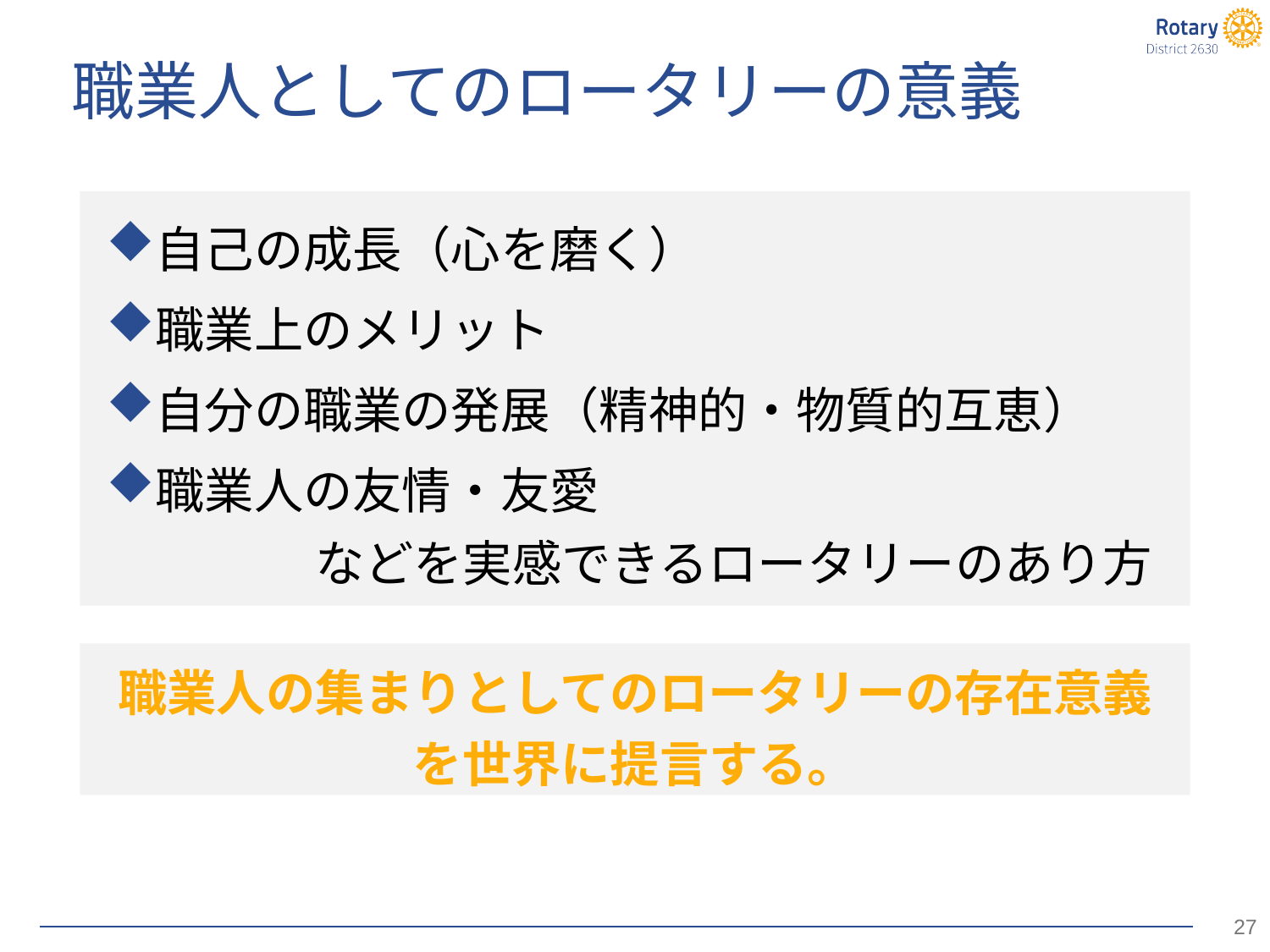

# 職業人としてのロータリーの意義

自己の成長（心を磨く）
職業上のメリット
自分の職業の発展（精神的・物質的互恵）
職業人の友情・友愛
などを実感できるロータリーのあり方
職業人の集まりとしてのロータリーの存在意義
を世界に提言する。
27